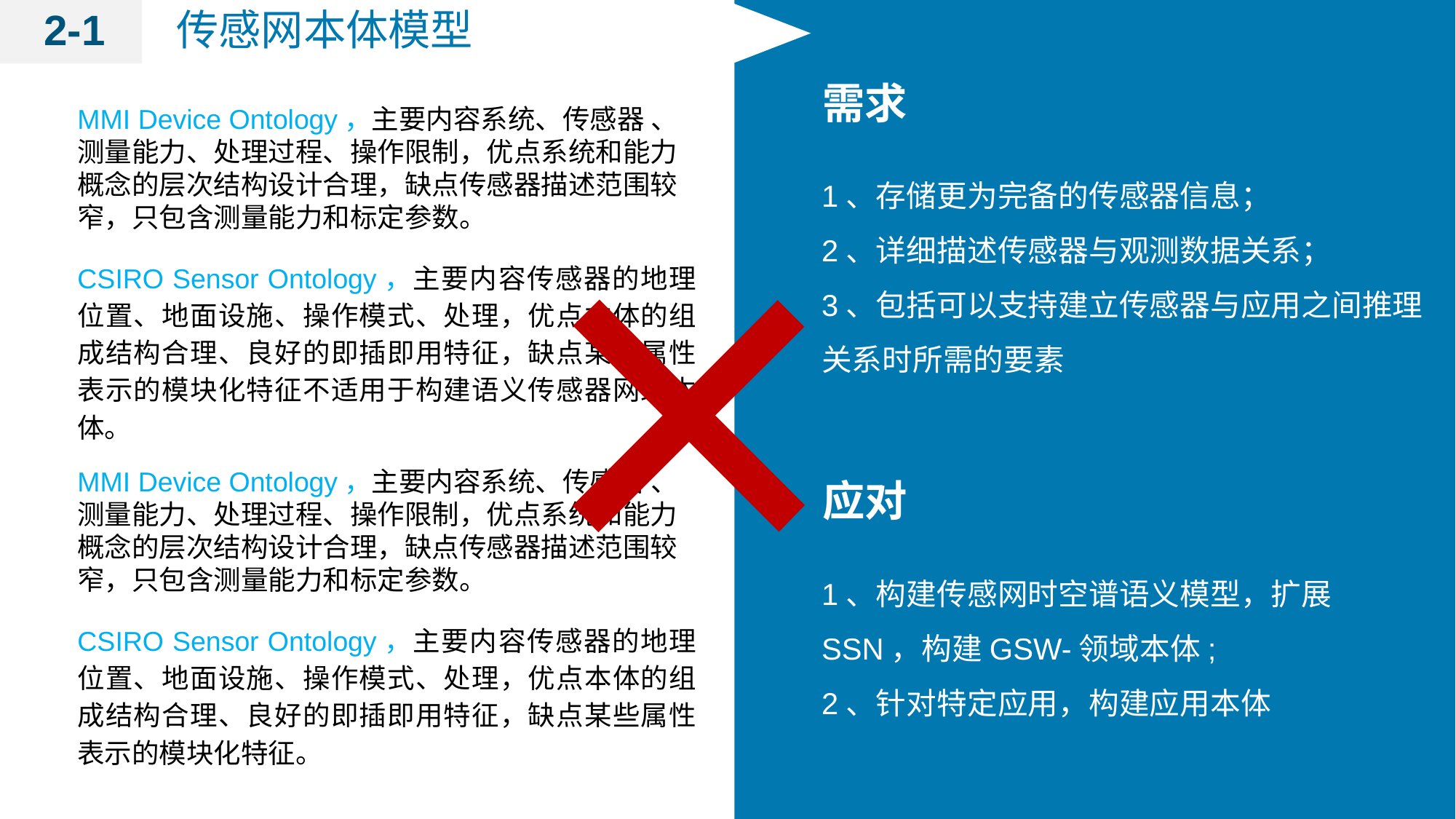

2-1
传感网本体模型
×
需求
MMI Device Ontology，主要内容系统、传感器 、测量能力、处理过程、操作限制，优点系统和能力概念的层次结构设计合理，缺点传感器描述范围较窄，只包含测量能力和标定参数。
1、存储更为完备的传感器信息；
2、详细描述传感器与观测数据关系；
3、包括可以支持建立传感器与应用之间推理关系时所需的要素
CSIRO Sensor Ontology，主要内容传感器的地理位置、地面设施、操作模式、处理，优点本体的组成结构合理、良好的即插即用特征，缺点某些属性表示的模块化特征不适用于构建语义传感器网络本体。
MMI Device Ontology，主要内容系统、传感器 、测量能力、处理过程、操作限制，优点系统和能力概念的层次结构设计合理，缺点传感器描述范围较窄，只包含测量能力和标定参数。
应对
1、构建传感网时空谱语义模型，扩展SSN，构建GSW-领域本体;
2、针对特定应用，构建应用本体
CSIRO Sensor Ontology，主要内容传感器的地理位置、地面设施、操作模式、处理，优点本体的组成结构合理、良好的即插即用特征，缺点某些属性表示的模块化特征。